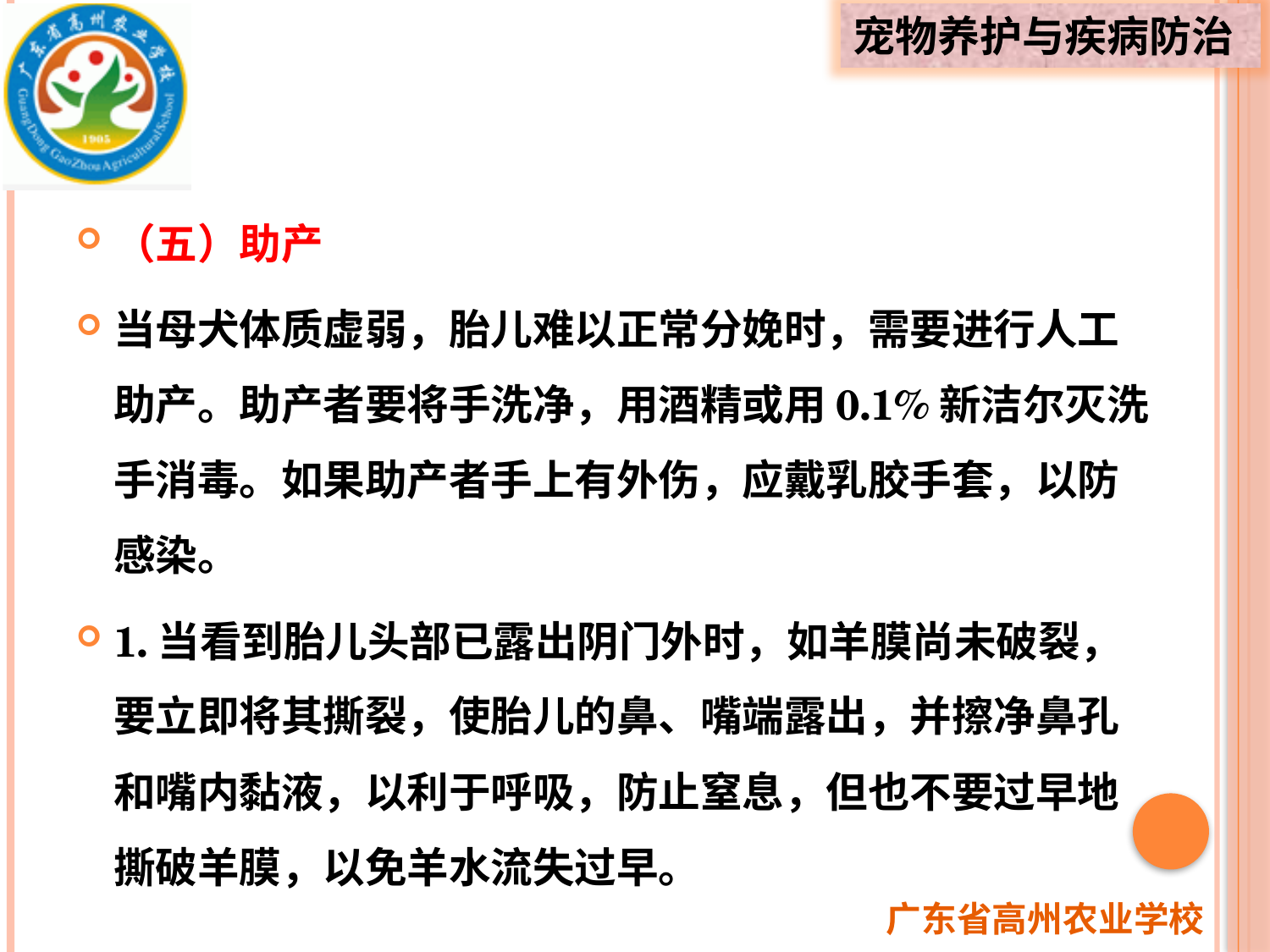

（五）助产
当母犬体质虚弱，胎儿难以正常分娩时，需要进行人工助产。助产者要将手洗净，用酒精或用0.1%新洁尔灭洗手消毒。如果助产者手上有外伤，应戴乳胶手套，以防感染。
1.当看到胎儿头部已露出阴门外时，如羊膜尚未破裂，要立即将其撕裂，使胎儿的鼻、嘴端露出，并擦净鼻孔和嘴内黏液，以利于呼吸，防止窒息，但也不要过早地撕破羊膜，以免羊水流失过早。